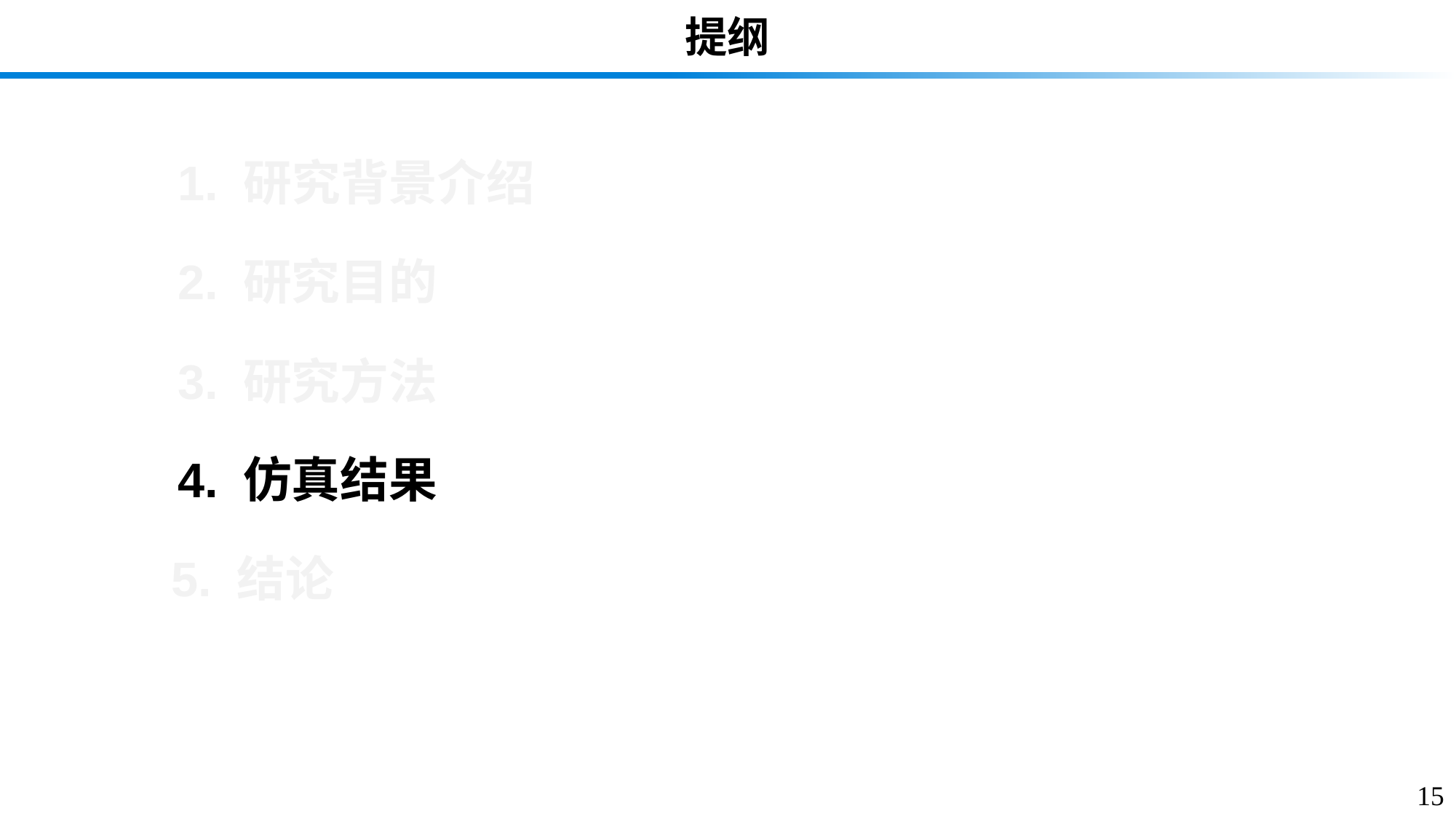

提纲

1. 研究背景介绍
2. 研究目的
3. 研究方法
4. 仿真结果
5. 结论
15